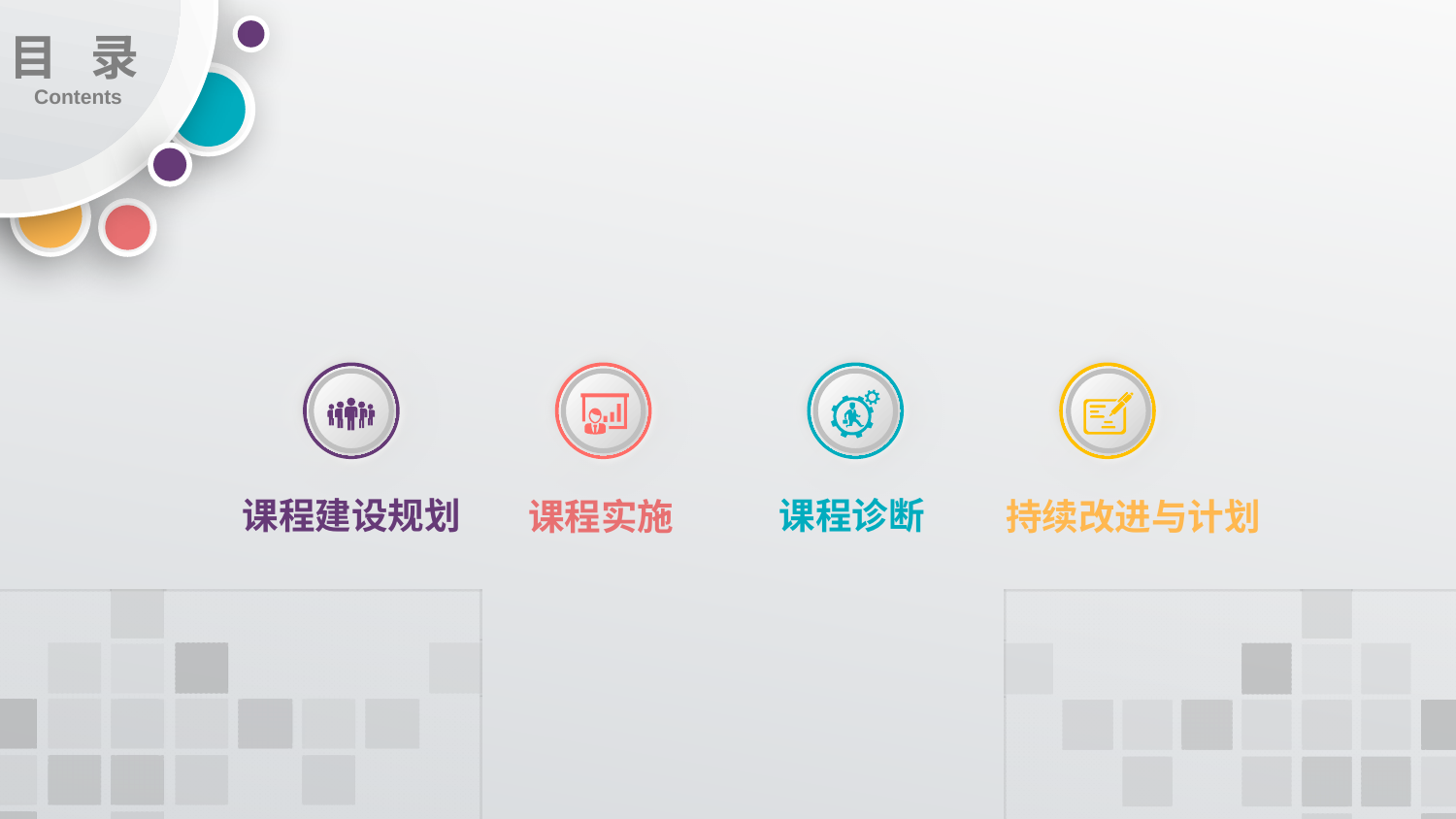

目   录
Contents

课程建设规划
课程诊断
课程实施
持续改进与计划